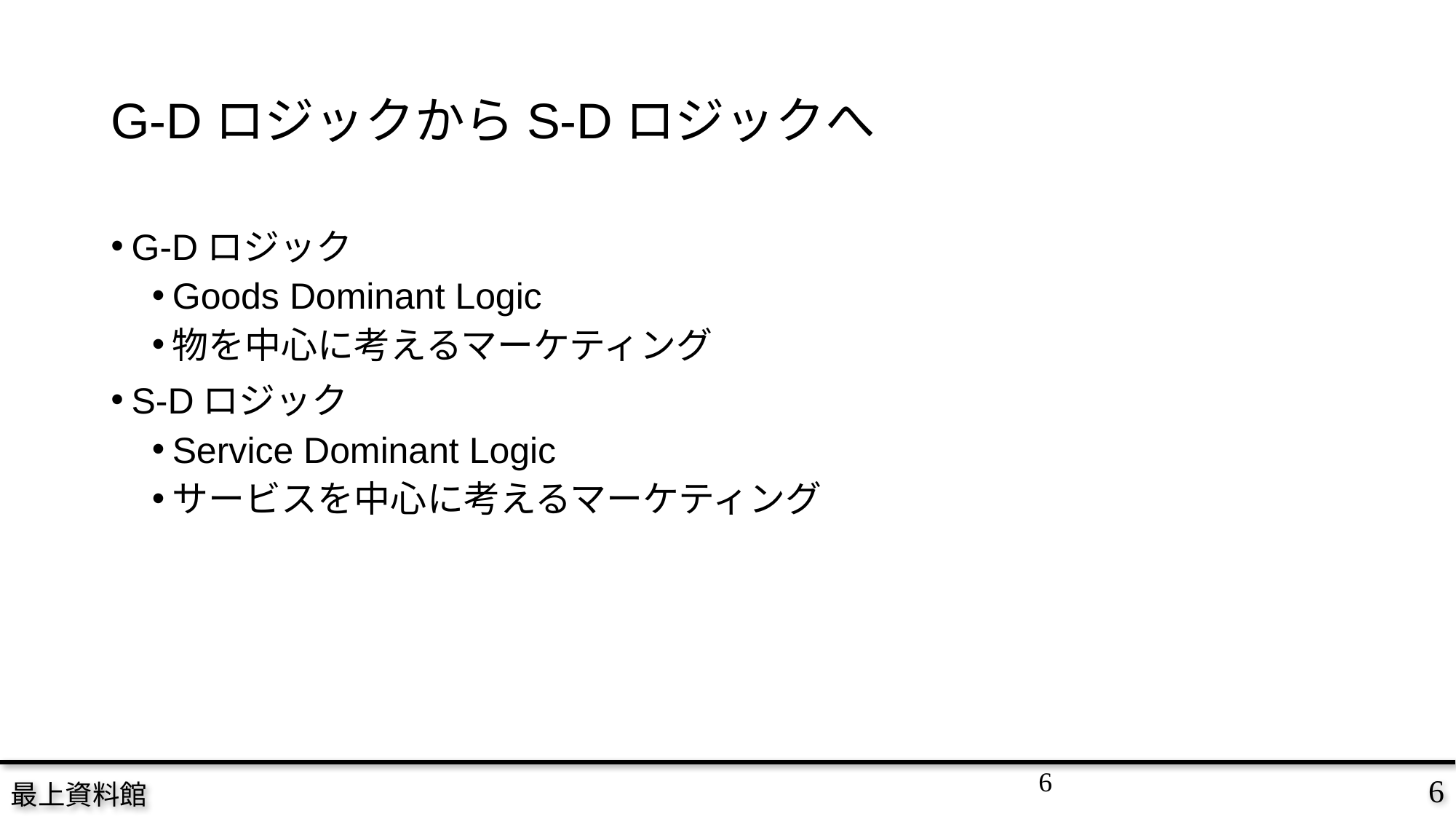

# G-DロジックからS-Dロジックへ
G-Dロジック
Goods Dominant Logic
物を中心に考えるマーケティング
S-Dロジック
Service Dominant Logic
サービスを中心に考えるマーケティング
6